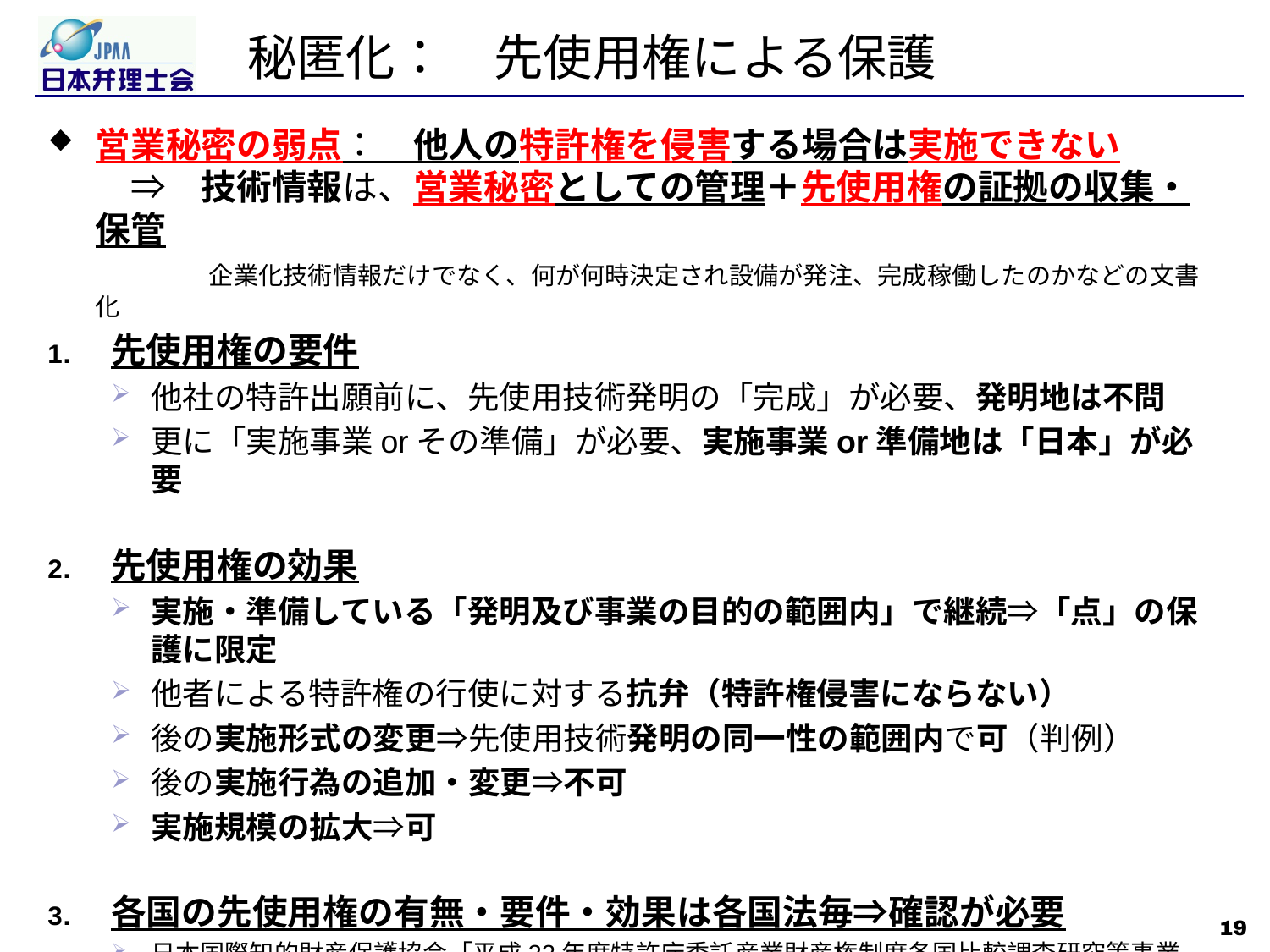

# 秘匿化：　先使用権による保護
営業秘密の弱点：　他人の特許権を侵害する場合は実施できない
　⇒　技術情報は、営業秘密としての管理＋先使用権の証拠の収集・保管
　　　 企業化技術情報だけでなく、何が何時決定され設備が発注、完成稼働したのかなどの文書化
先使用権の要件
他社の特許出願前に、先使用技術発明の「完成」が必要、発明地は不問
更に「実施事業orその準備」が必要、実施事業or準備地は「日本」が必要
先使用権の効果
実施・準備している「発明及び事業の目的の範囲内」で継続⇒「点」の保護に限定
他者による特許権の行使に対する抗弁（特許権侵害にならない）
後の実施形式の変更⇒先使用技術発明の同一性の範囲内で可（判例）
後の実施行為の追加・変更⇒不可
実施規模の拡大⇒可
各国の先使用権の有無・要件・効果は各国法毎⇒確認が必要
日本国際知的財産保護協会「平成22年度特許庁委託産業財産権制度各国比較調査研究等事業
先使用権制度に関する調査研究報告書」（平成23年3月）
　　　http://www.jpo.go.jp/cgi/link.cgi?url=/shiryou/toushin/chousa/zaisanken_kouhyou.htm
19